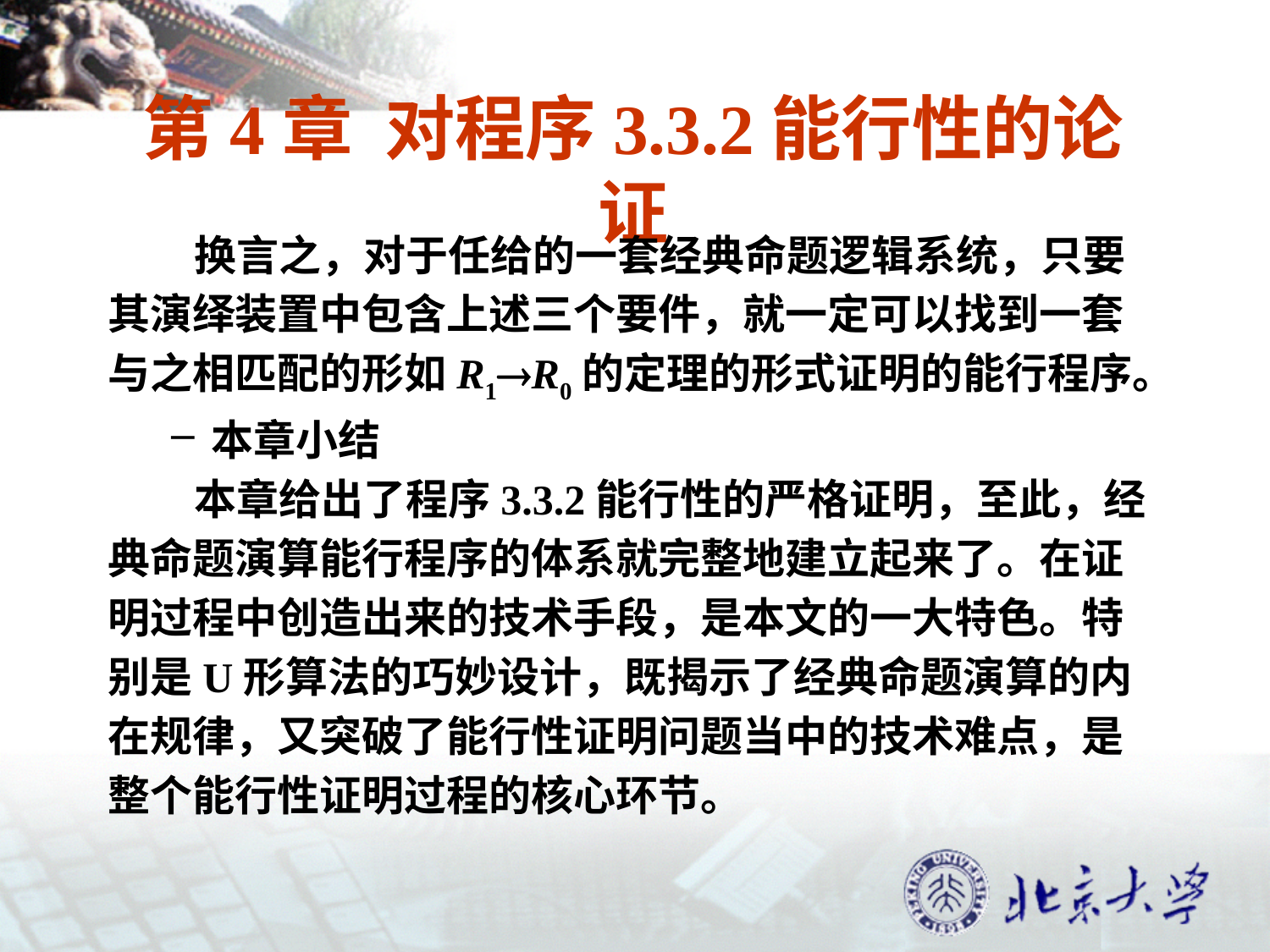

# 第4章  对程序3.3.2能行性的论证
        换言之，对于任给的一套经典命题逻辑系统，只要
其演绎装置中包含上述三个要件，就一定可以找到一套
与之相匹配的形如R1→R0的定理的形式证明的能行程序。
本章小结
        本章给出了程序3.3.2能行性的严格证明，至此，经
典命题演算能行程序的体系就完整地建立起来了。在证
明过程中创造出来的技术手段，是本文的一大特色。特
别是U形算法的巧妙设计，既揭示了经典命题演算的内
在规律，又突破了能行性证明问题当中的技术难点，是
整个能行性证明过程的核心环节。